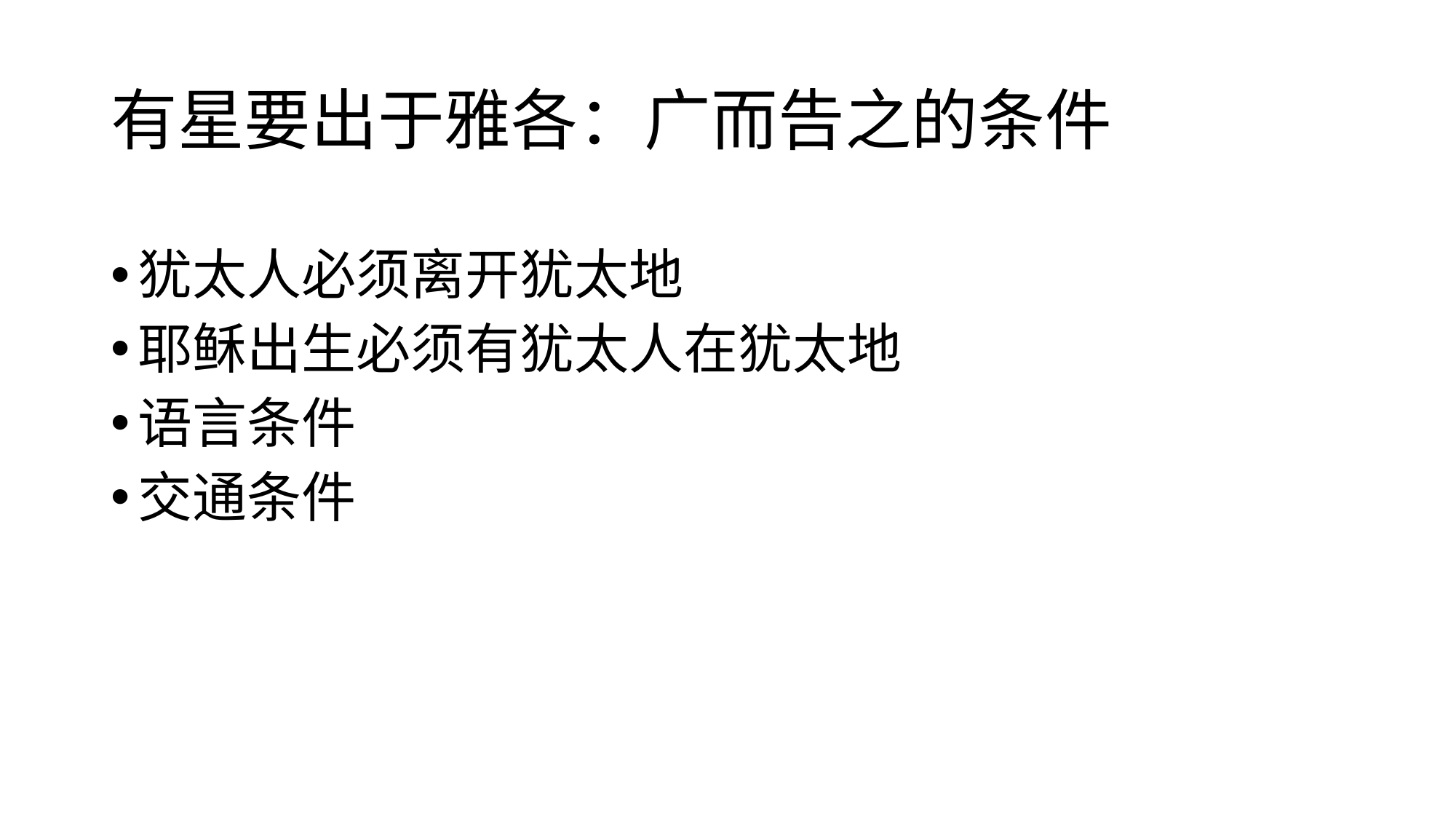

# 有星要出于雅各：广而告之的条件
犹太人必须离开犹太地
耶稣出生必须有犹太人在犹太地
语言条件
交通条件